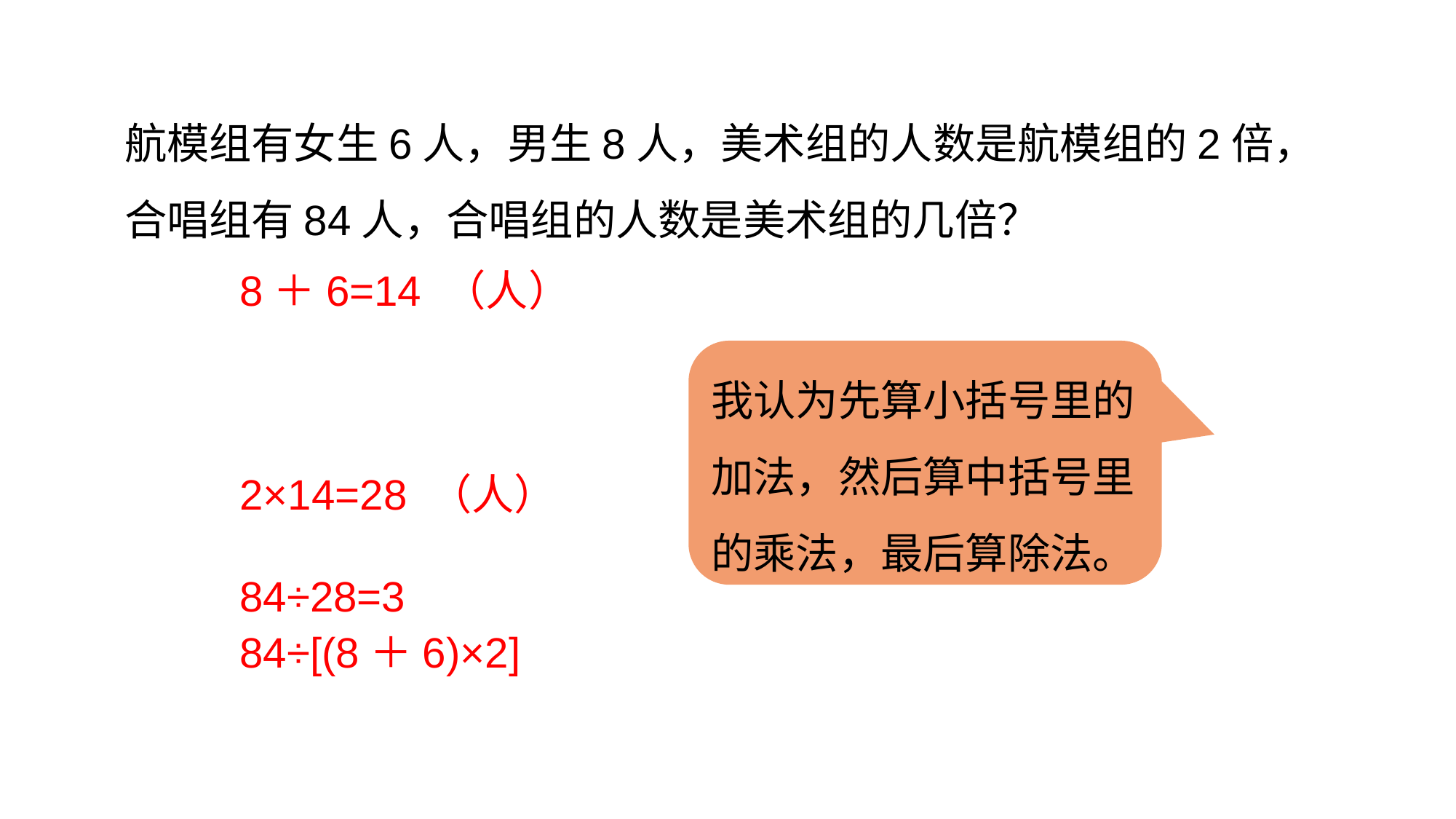

航模组有女生6人，男生8人，美术组的人数是航模组的2倍，合唱组有84人，合唱组的人数是美术组的几倍？
8＋6=14 （人）
2×14=28 （人）
84÷28=3
我认为先算小括号里的加法，然后算中括号里的乘法，最后算除法。
84÷[(8＋6)×2]